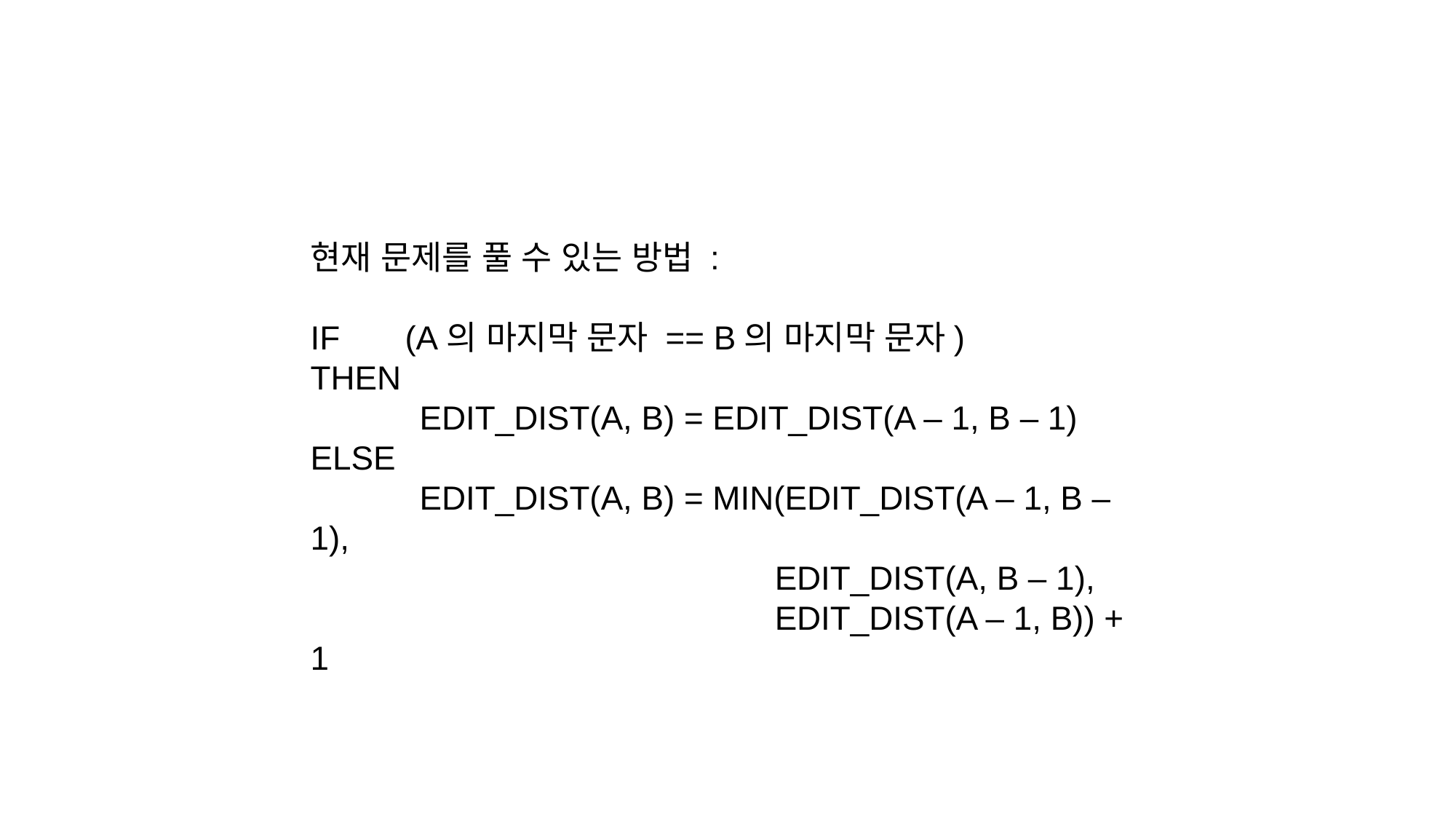

현재 문제를 풀 수 있는 방법 :

IF       (A의 마지막 문자 == B의 마지막 문자)
THEN
	EDIT_DIST(A, B) = EDIT_DIST(A – 1, B – 1)
ELSE
	EDIT_DIST(A, B) = MIN(EDIT_DIST(A – 1, B – 1),
				   EDIT_DIST(A, B – 1),
				   EDIT_DIST(A – 1, B)) + 1